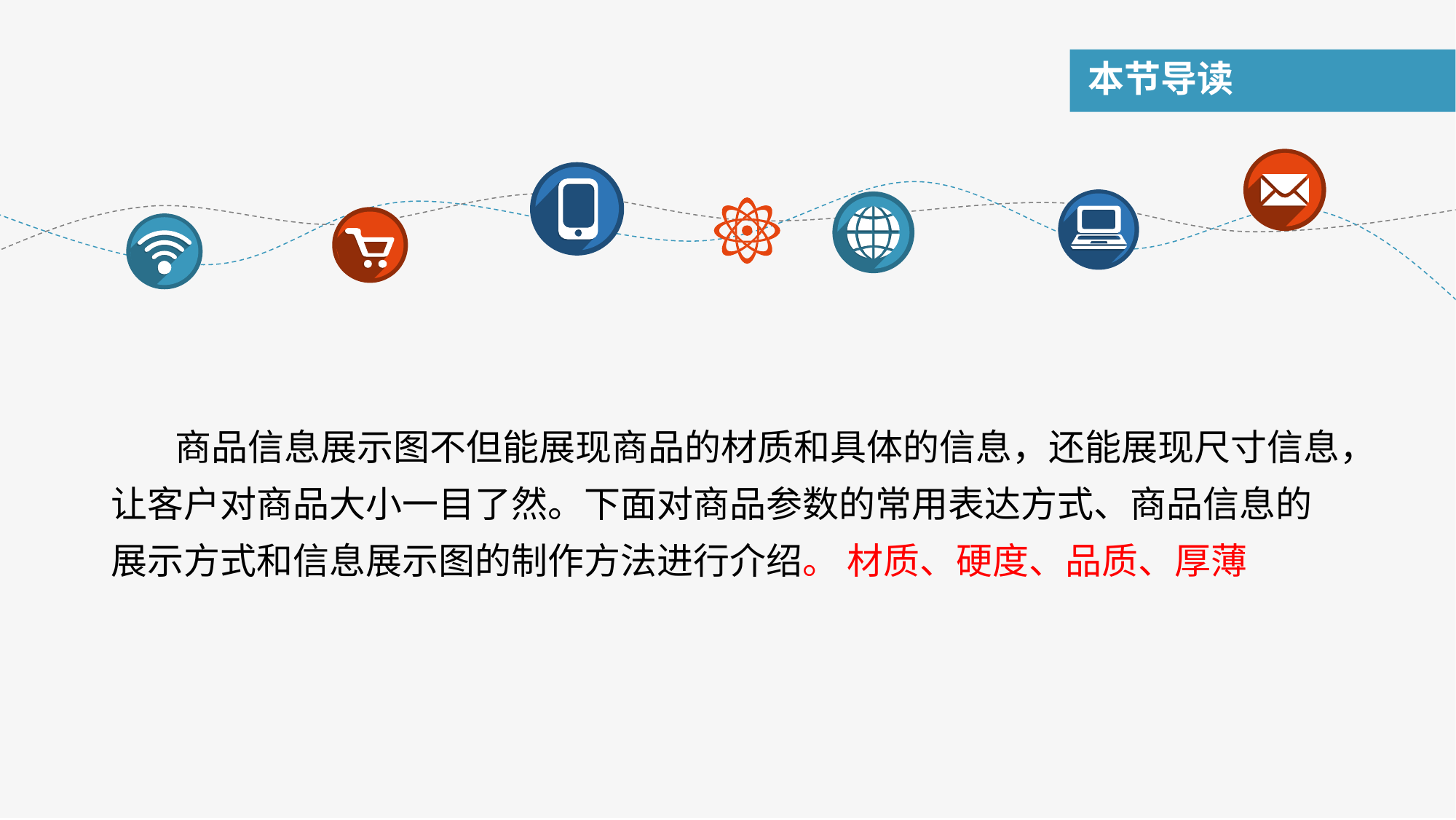

本节导读

商品信息展示图不但能展现商品的材质和具体的信息，还能展现尺寸信息，让客户对商品大小一目了然。下面对商品参数的常用表达方式、商品信息的展示方式和信息展示图的制作方法进行介绍。 材质、硬度、品质、厚薄